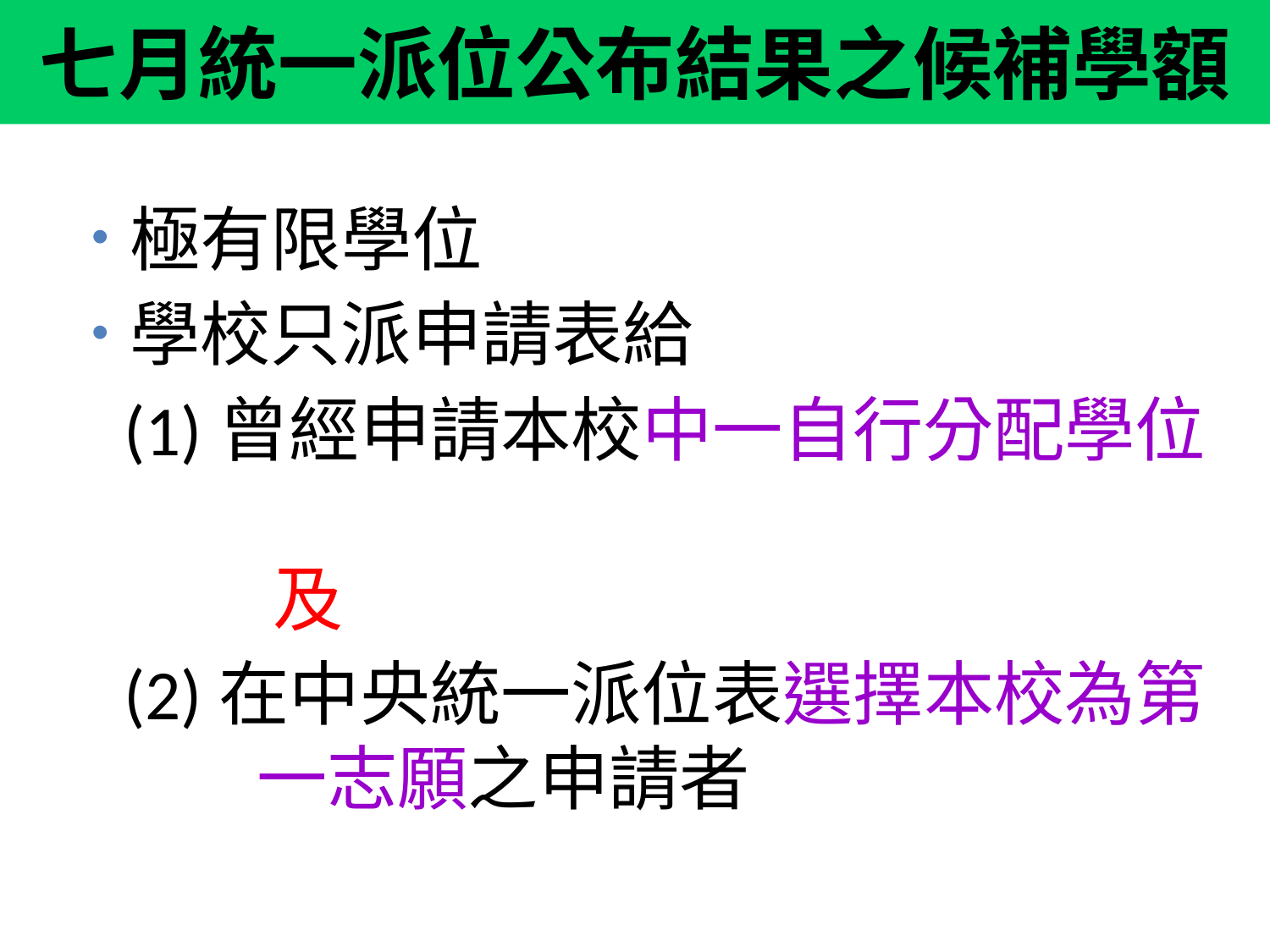

# 七月統一派位公布結果之候補學額

極有限學位
學校只派申請表給
  (1)曾經申請本校中一自行分配學位
         及
  (2)在中央統一派位表選擇本校為第	一志願之申請者